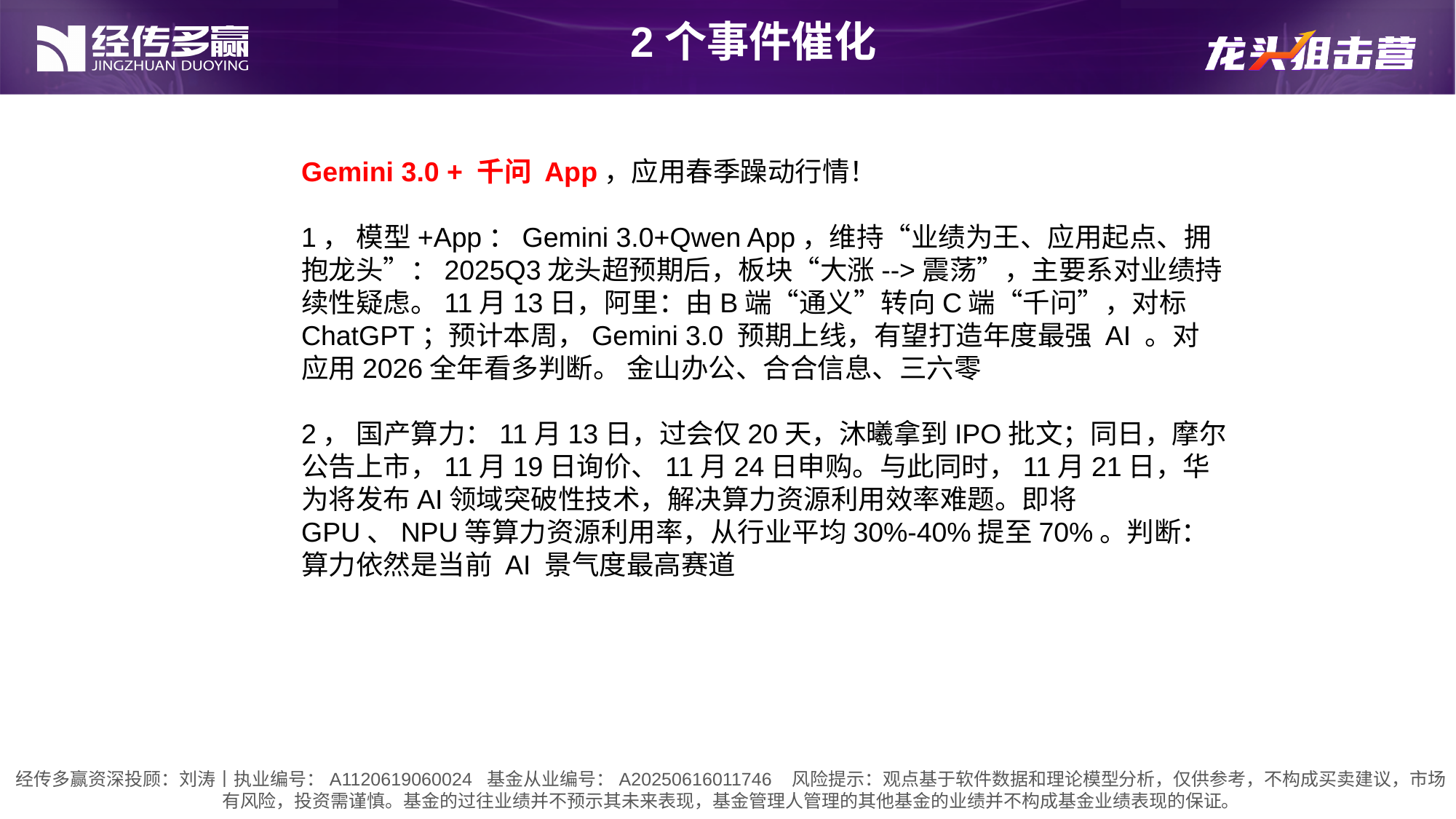

2个事件催化
Gemini 3.0 + 千问 App，应用春季躁动行情！

1， 模型+App：Gemini 3.0+Qwen App，维持“业绩为王、应用起点、拥抱龙头”：2025Q3龙头超预期后，板块“大涨-->震荡”，主要系对业绩持续性疑虑。11月13日，阿里：由B端“通义”转向C端“千问”，对标ChatGPT；预计本周，Gemini 3.0 预期上线，有望打造年度最强 AI 。对应用2026全年看多判断。 金山办公、合合信息、三六零

2， 国产算力：11月13日，过会仅20天，沐曦拿到IPO批文；同日，摩尔公告上市，11月19日询价、11月24日申购。与此同时，11月21日，华为将发布AI领域突破性技术，解决算力资源利用效率难题。即将GPU、NPU等算力资源利用率，从行业平均30%-40%提至70%。判断：算力依然是当前 AI 景气度最高赛道